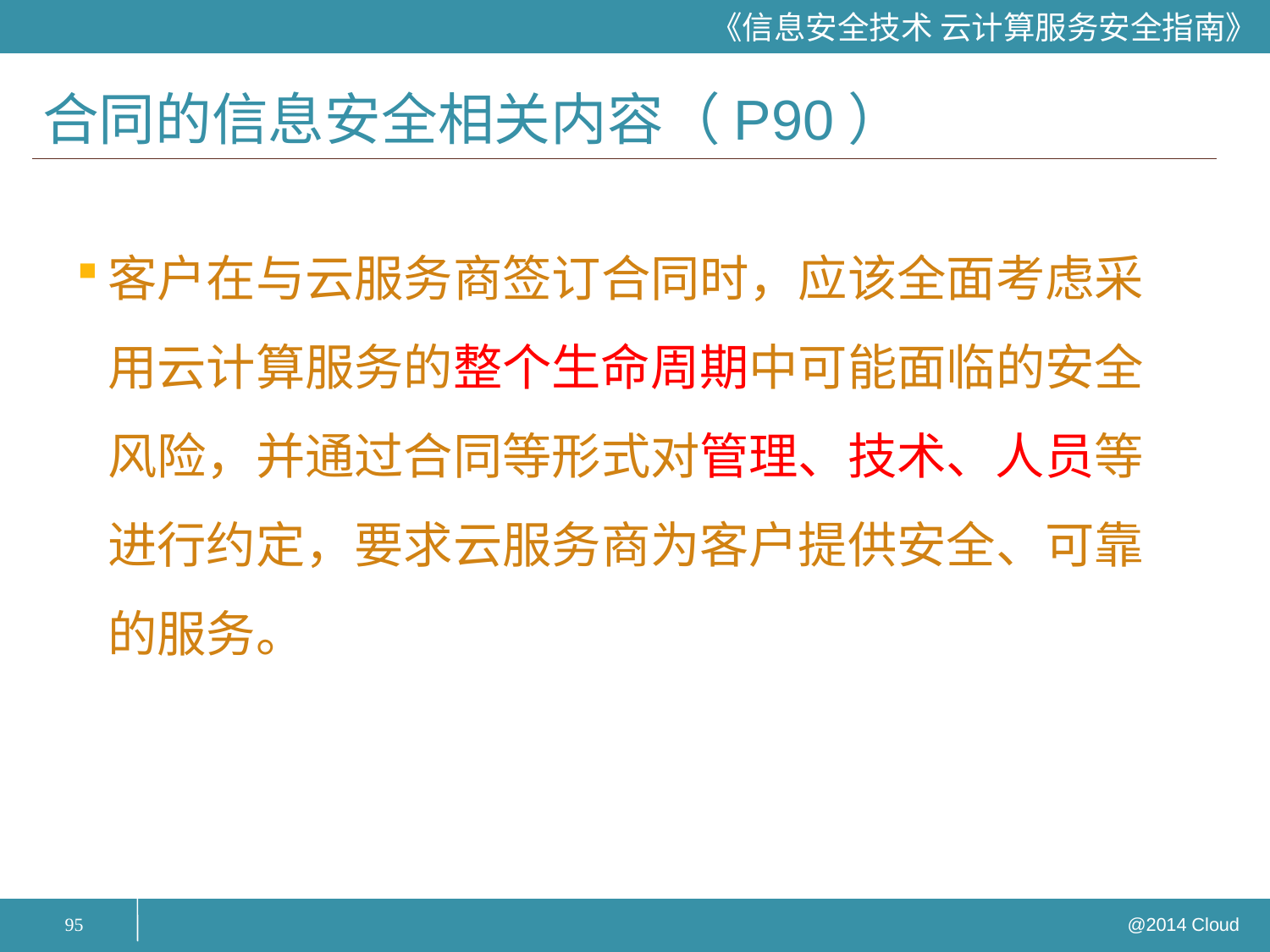

# 合同的信息安全相关内容（P90）
客户在与云服务商签订合同时，应该全面考虑采用云计算服务的整个生命周期中可能面临的安全风险，并通过合同等形式对管理、技术、人员等进行约定，要求云服务商为客户提供安全、可靠的服务。

95